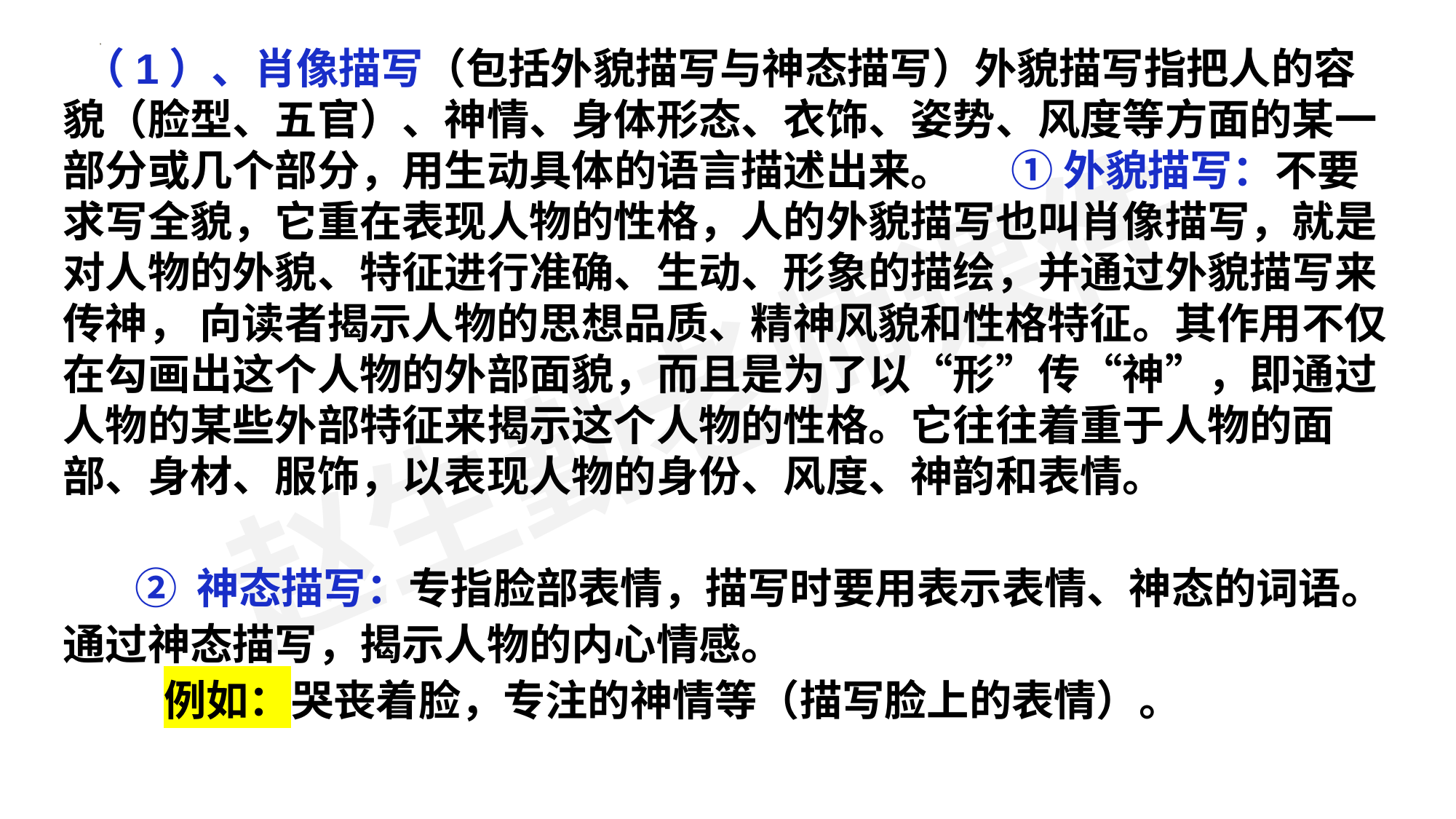

（1）、肖像描写（包括外貌描写与神态描写）外貌描写指把人的容貌（脸型、五官）、神情、身体形态、衣饰、姿势、风度等方面的某一部分或几个部分，用生动具体的语言描述出来。      ① 外貌描写：不要求写全貌，它重在表现人物的性格，人的外貌描写也叫肖像描写，就是对人物的外貌、特征进行准确、生动、形象的描绘，并通过外貌描写来传神， 向读者揭示人物的思想品质、精神风貌和性格特征。其作用不仅在勾画出这个人物的外部面貌，而且是为了以“形”传“神”，即通过人物的某些外部特征来揭示这个人物的性格。它往往着重于人物的面部、身材、服饰，以表现人物的身份、风度、神韵和表情。

   ② 神态描写：专指脸部表情，描写时要用表示表情、神态的词语。通过神态描写，揭示人物的内心情感。
     例如：哭丧着脸，专注的神情等（描写脸上的表情）。